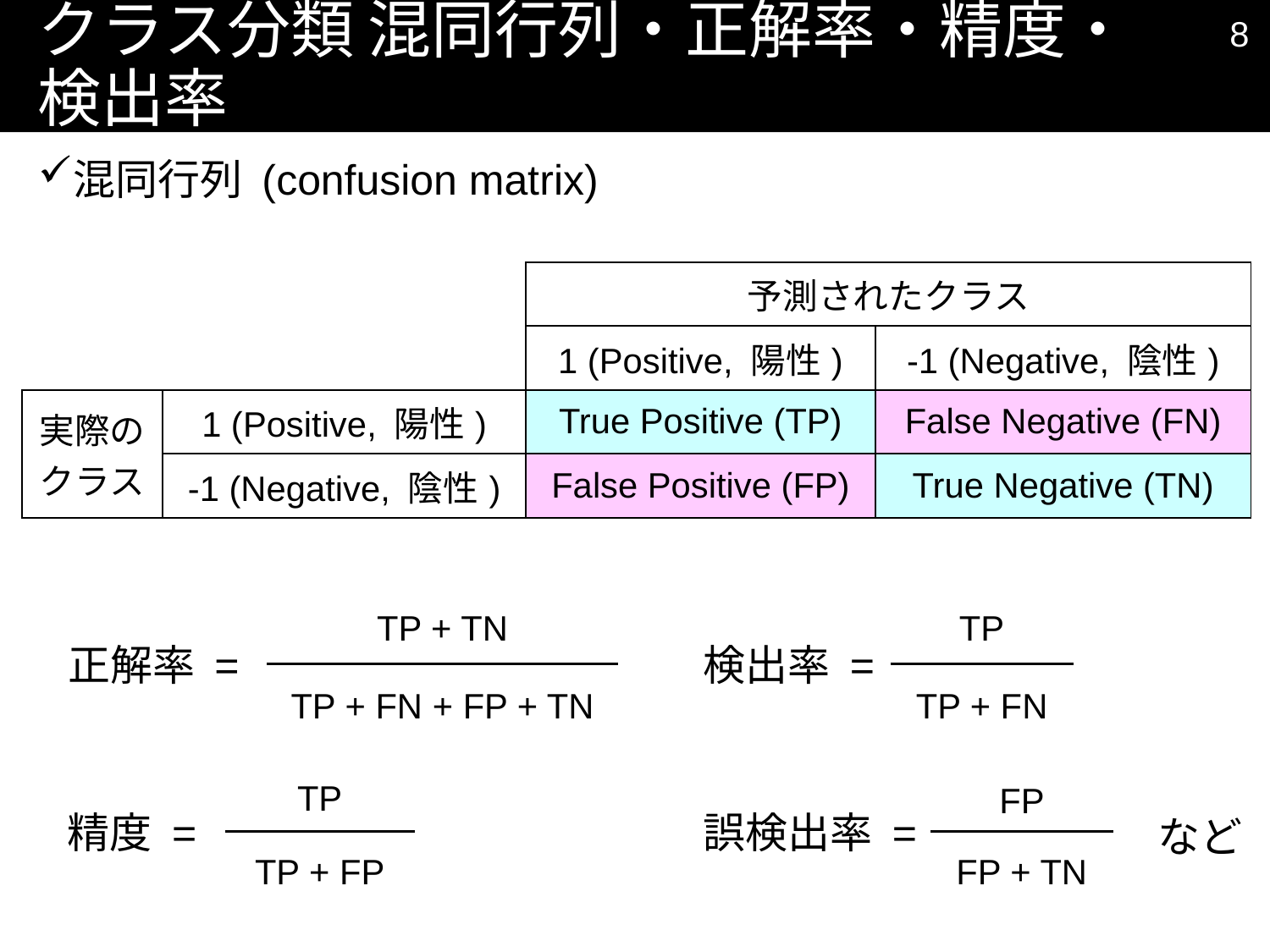

8
# クラス分類 混同行列・正解率・精度・検出率
混同行列 (confusion matrix)
|  |  | 予測されたクラス |  |
| --- | --- | --- | --- |
|  |  | 1 (Positive, 陽性) | -1 (Negative, 陰性) |
| 実際の クラス | 1 (Positive, 陽性) | True Positive (TP) | False Negative (FN) |
|  | -1 (Negative, 陰性) | False Positive (FP) | True Negative (TN) |
TP + TN
TP
正解率 =
検出率 =
TP + FN + FP + TN
TP + FN
TP
FP
精度 =
誤検出率 =
など
TP + FP
FP + TN